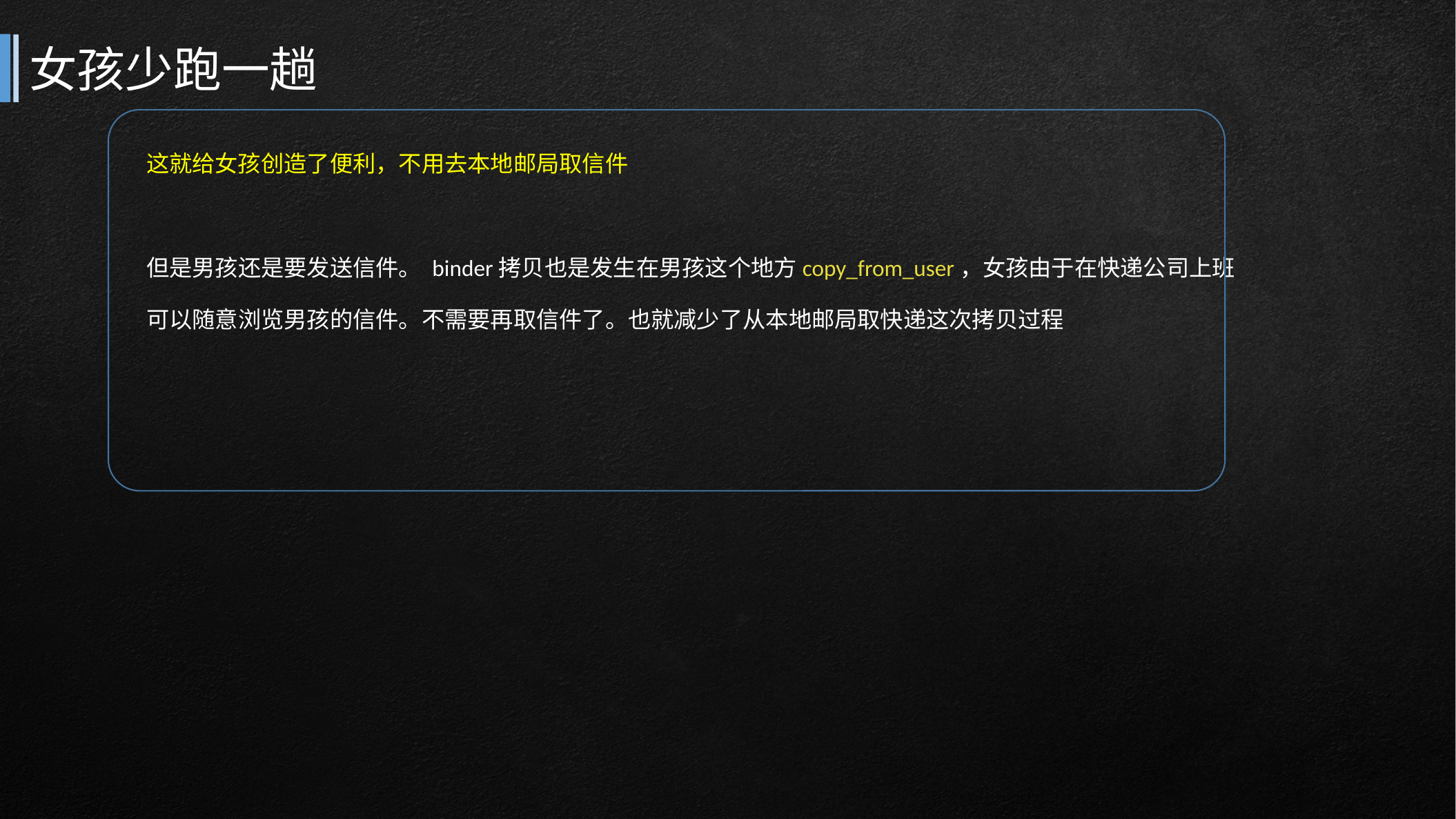

# 女孩少跑一趟

这就给女孩创造了便利，不用去本地邮局取信件

但是男孩还是要发送信件。 binder拷贝也是发生在男孩这个地方copy_from_user，女孩由于在快递公司上班
可以随意浏览男孩的信件。不需要再取信件了。也就减少了从本地邮局取快递这次拷贝过程